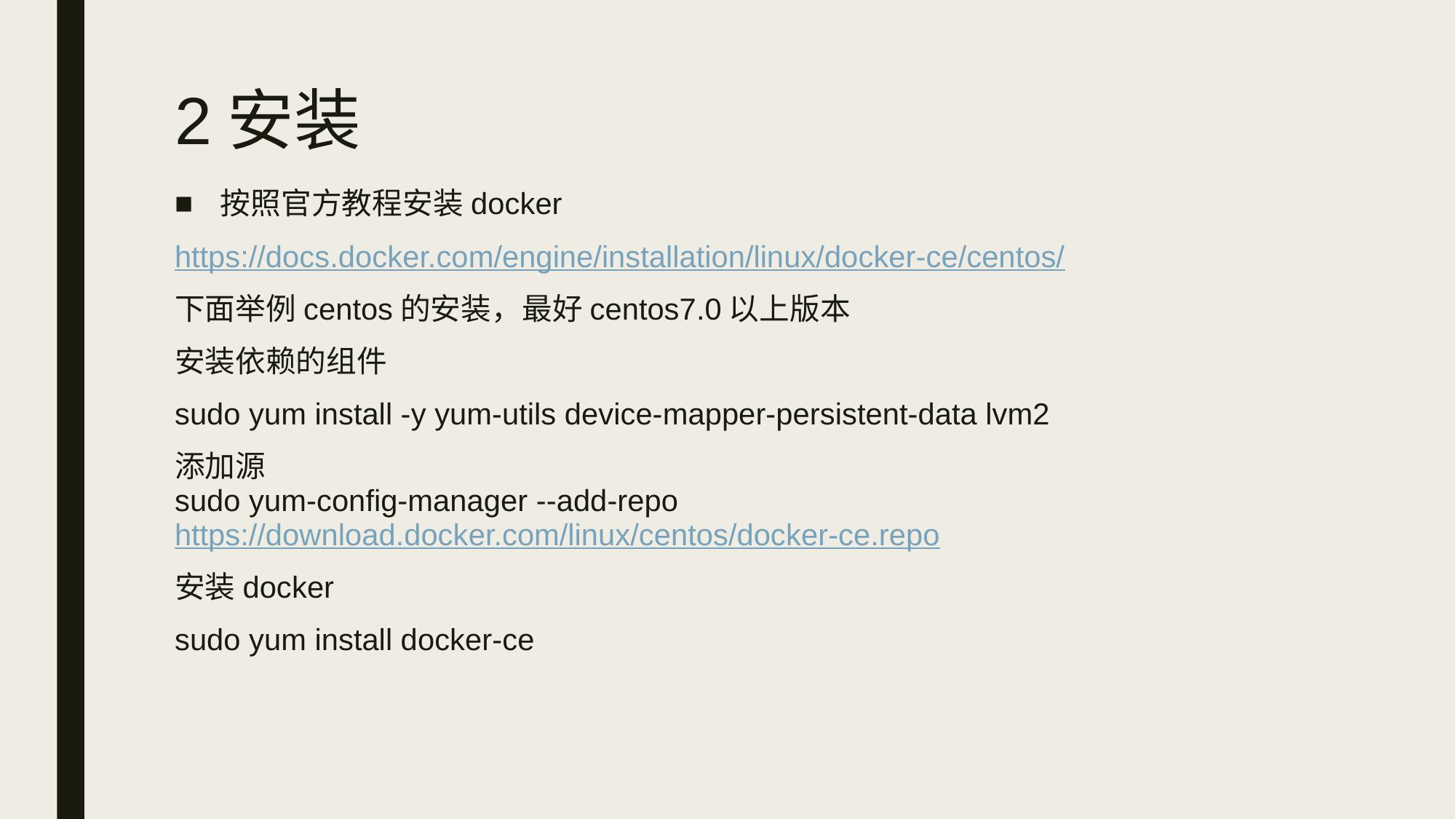

# 2安装
按照官方教程安装docker
https://docs.docker.com/engine/installation/linux/docker-ce/centos/
下面举例centos的安装，最好centos7.0以上版本
安装依赖的组件
sudo yum install -y yum-utils device-mapper-persistent-data lvm2
添加源
sudo yum-config-manager --add-repo https://download.docker.com/linux/centos/docker-ce.repo
安装docker
sudo yum install docker-ce